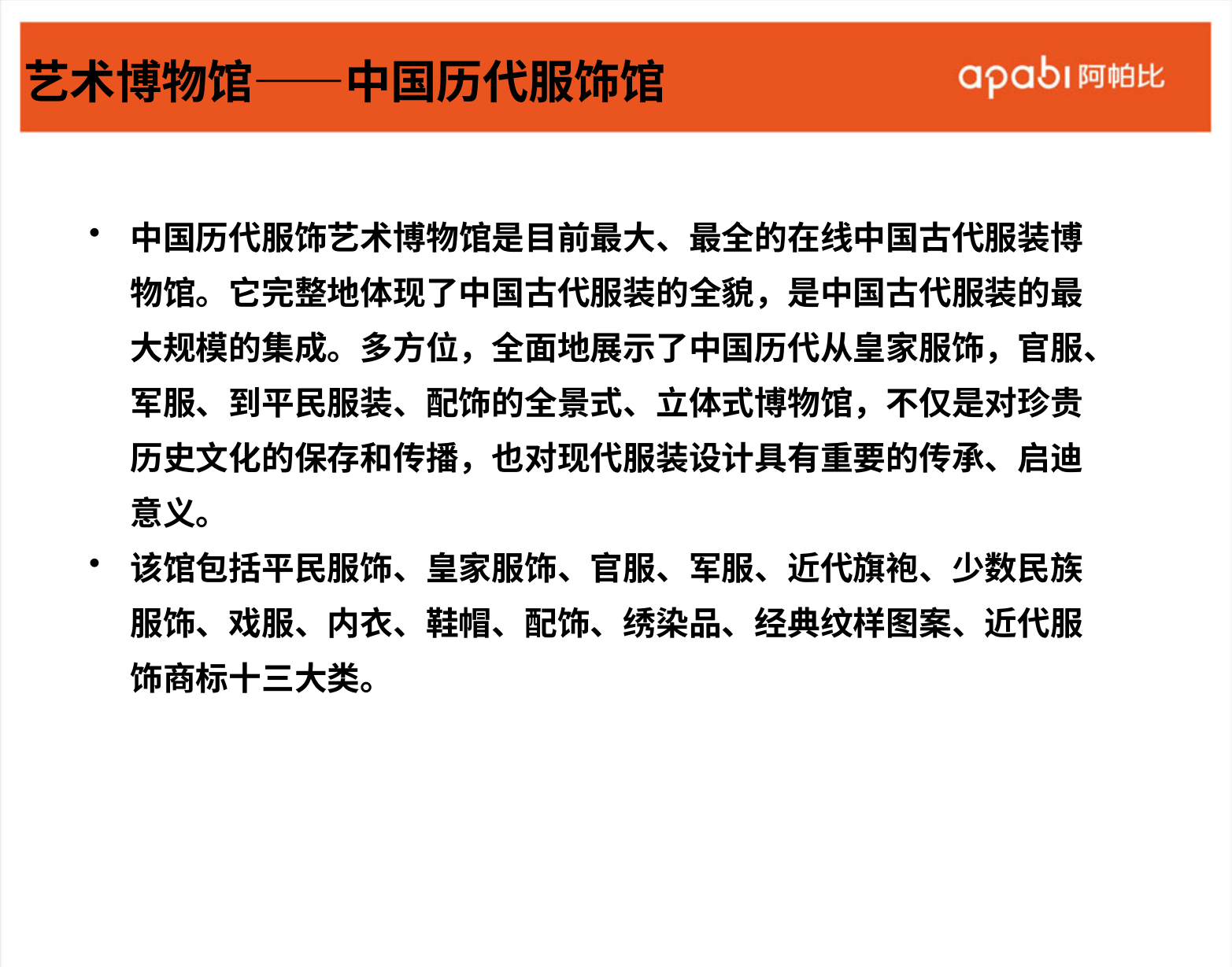

艺术博物馆——中国历代服饰馆
中国历代服饰艺术博物馆是目前最大、最全的在线中国古代服装博物馆。它完整地体现了中国古代服装的全貌，是中国古代服装的最大规模的集成。多方位，全面地展示了中国历代从皇家服饰，官服、军服、到平民服装、配饰的全景式、立体式博物馆，不仅是对珍贵历史文化的保存和传播，也对现代服装设计具有重要的传承、启迪意义。
该馆包括平民服饰、皇家服饰、官服、军服、近代旗袍、少数民族服饰、戏服、内衣、鞋帽、配饰、绣染品、经典纹样图案、近代服饰商标十三大类。